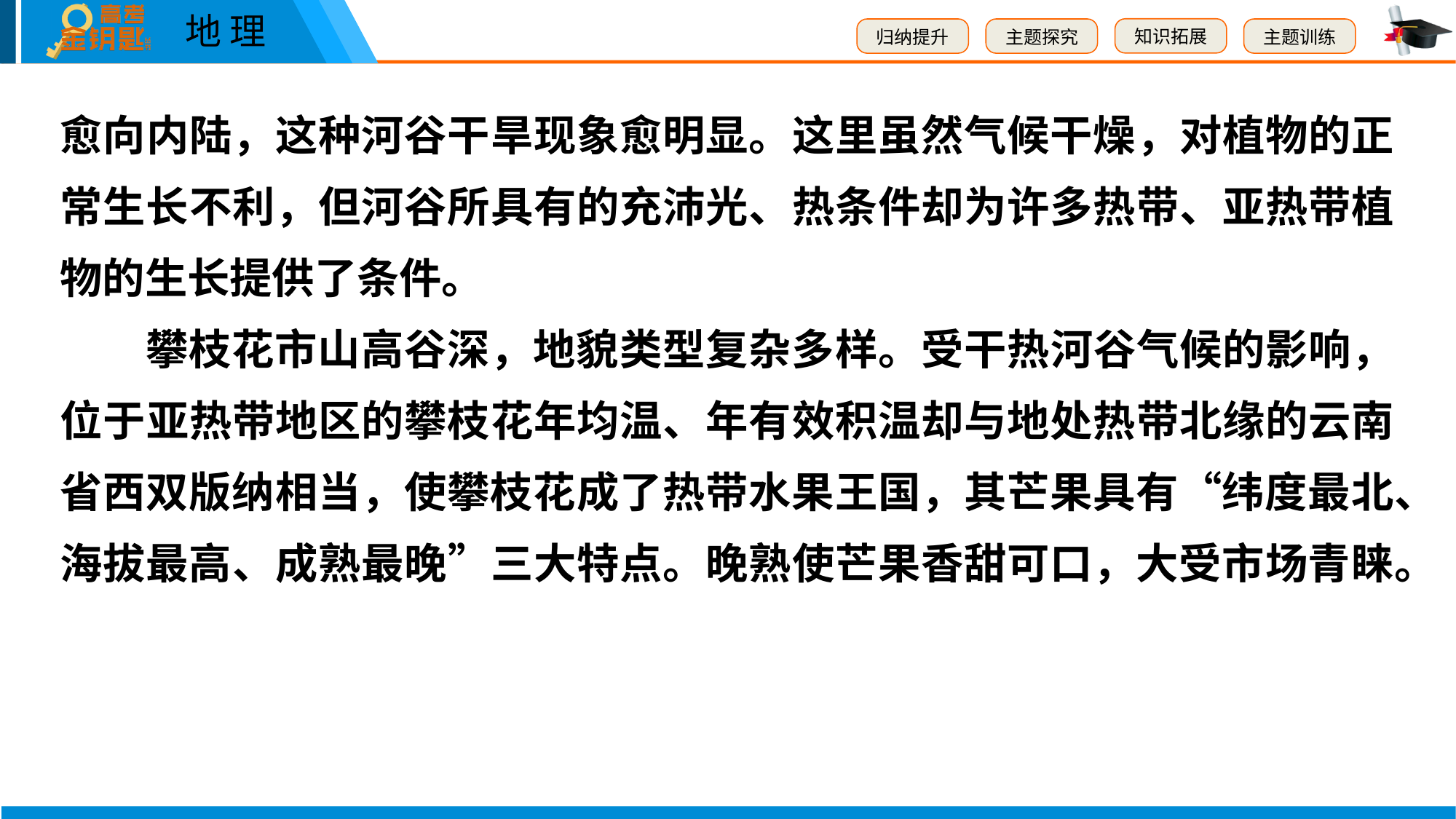

愈向内陆，这种河谷干旱现象愈明显。这里虽然气候干燥，对植物的正常生长不利，但河谷所具有的充沛光、热条件却为许多热带、亚热带植物的生长提供了条件。
攀枝花市山高谷深，地貌类型复杂多样。受干热河谷气候的影响，位于亚热带地区的攀枝花年均温、年有效积温却与地处热带北缘的云南省西双版纳相当，使攀枝花成了热带水果王国，其芒果具有“纬度最北、海拔最高、成熟最晚”三大特点。晚熟使芒果香甜可口，大受市场青睐。